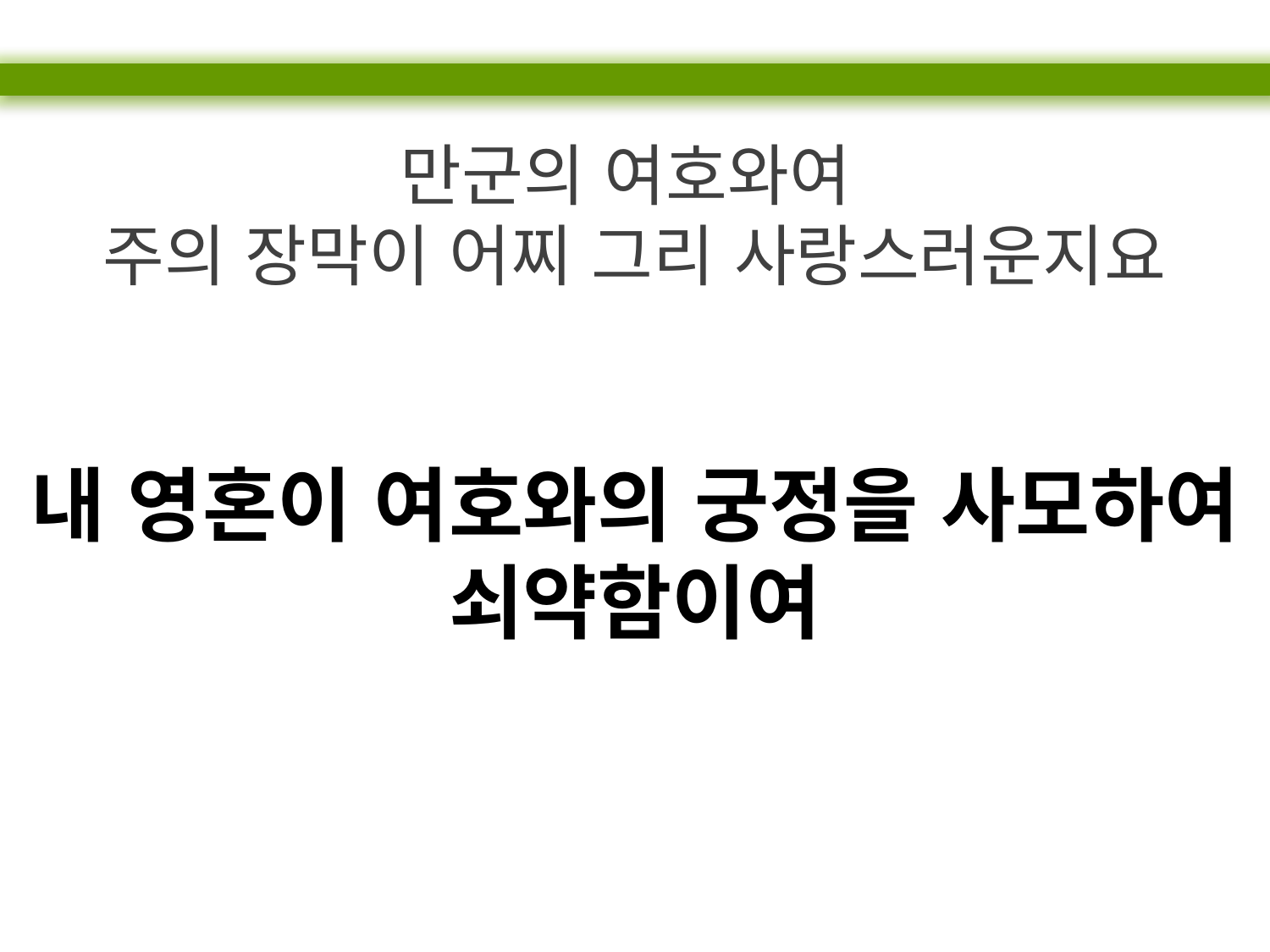

만군의 여호와여
주의 장막이 어찌 그리 사랑스러운지요
내 영혼이 여호와의 궁정을 사모하여 쇠약함이여